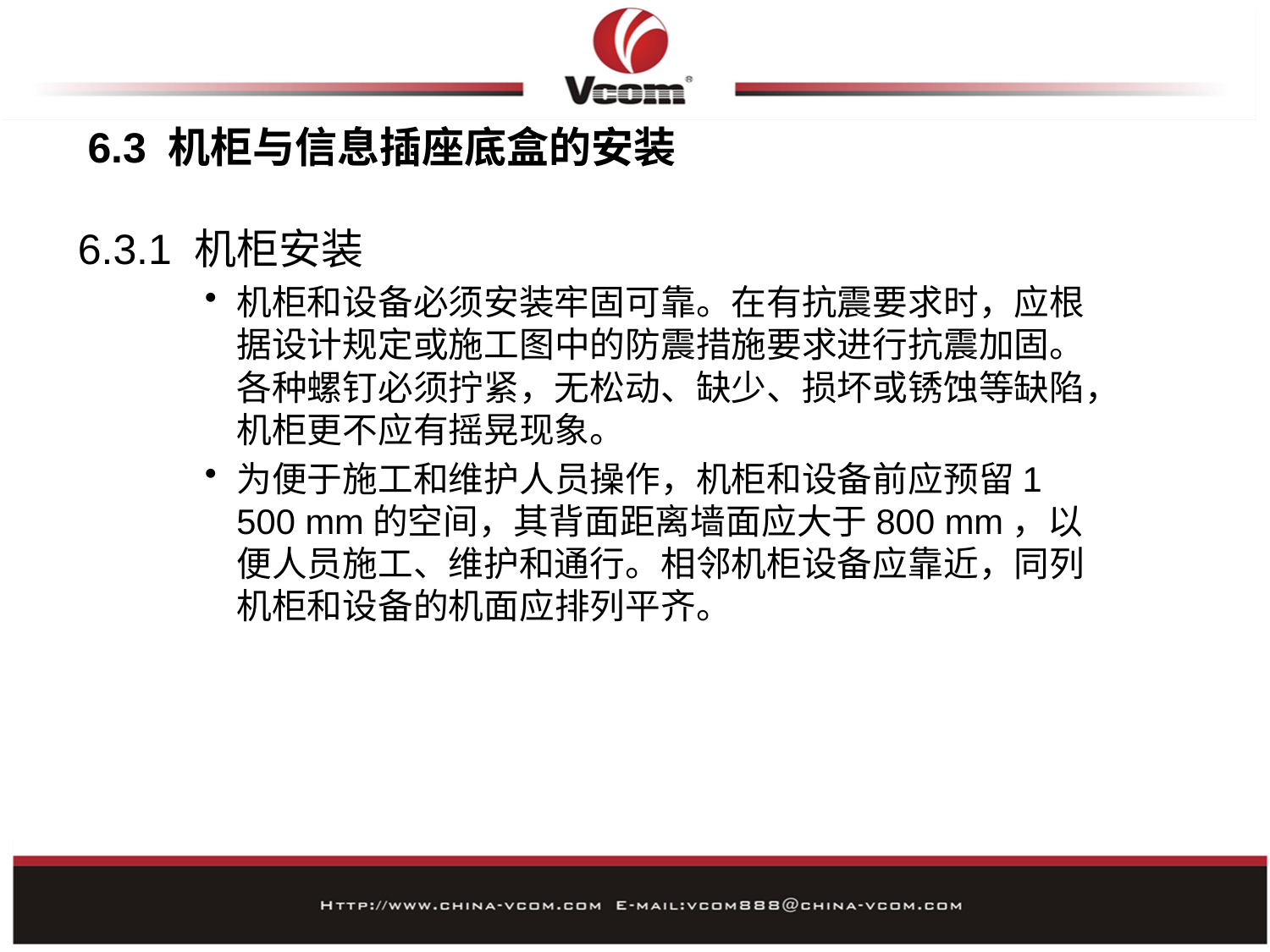

# 6.3 机柜与信息插座底盒的安装
6.3.1 机柜安装
机柜和设备必须安装牢固可靠。在有抗震要求时，应根据设计规定或施工图中的防震措施要求进行抗震加固。各种螺钉必须拧紧，无松动、缺少、损坏或锈蚀等缺陷，机柜更不应有摇晃现象。
为便于施工和维护人员操作，机柜和设备前应预留1 500 mm的空间，其背面距离墙面应大于800 mm，以便人员施工、维护和通行。相邻机柜设备应靠近，同列机柜和设备的机面应排列平齐。